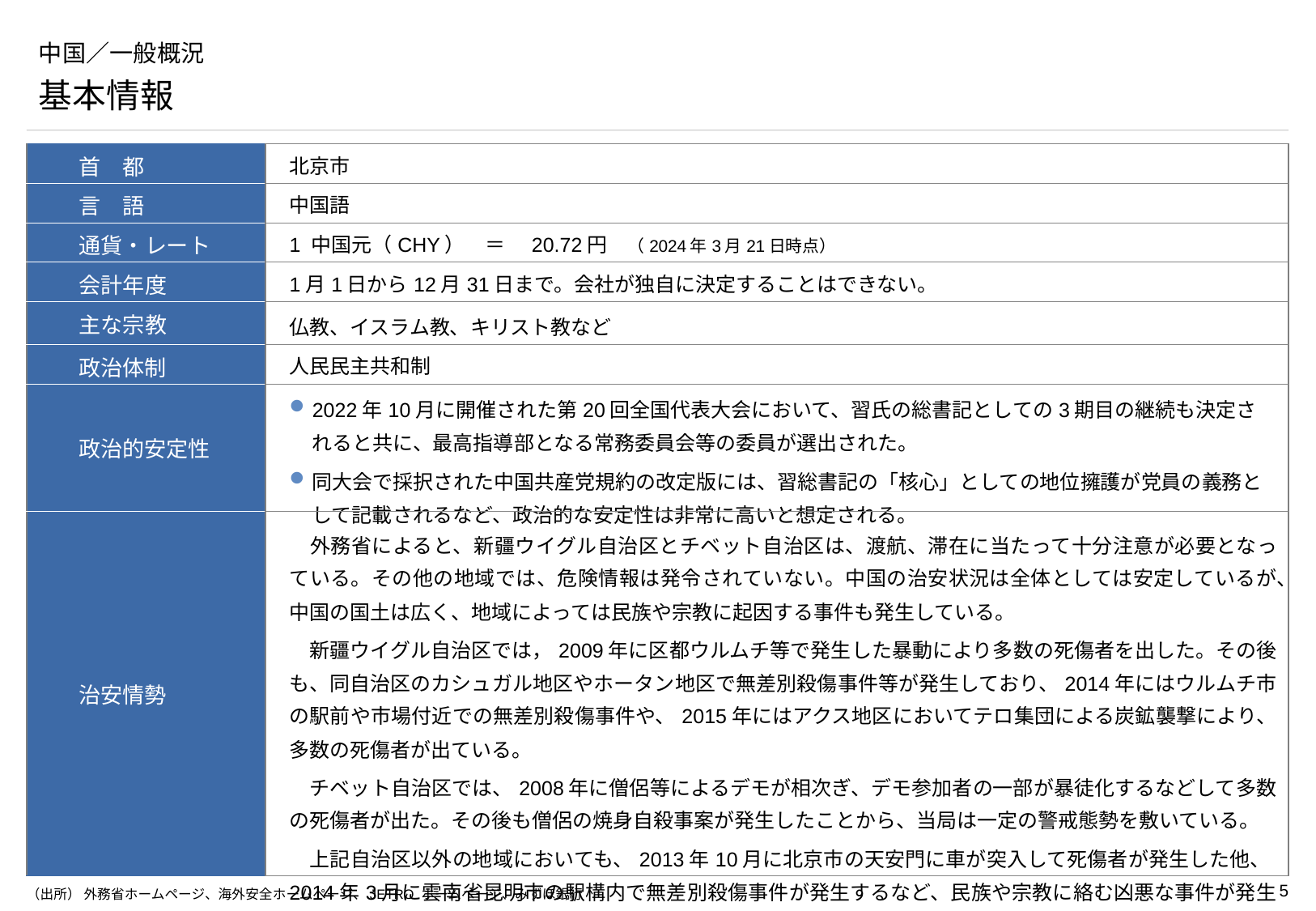

# 中国／一般概況
基本情報
| 首　都 | 北京市 |
| --- | --- |
| 言　語 | 中国語 |
| 通貨・レート | 1 中国元（CHY）　＝　20.72円　（2024年3月21日時点） |
| 会計年度 | 1月1日から12月31日まで。会社が独自に決定することはできない。 |
| 主な宗教 | 仏教、イスラム教、キリスト教など |
| 政治体制 | 人民民主共和制 |
| 政治的安定性 | 2022年10月に開催された第20回全国代表大会において、習氏の総書記としての3期目の継続も決定されると共に、最高指導部となる常務委員会等の委員が選出された。 同大会で採択された中国共産党規約の改定版には、習総書記の「核心」としての地位擁護が党員の義務として記載されるなど、政治的な安定性は非常に高いと想定される。 |
| 治安情勢 | 外務省によると、新疆ウイグル自治区とチベット自治区は、渡航、滞在に当たって十分注意が必要となっている。その他の地域では、危険情報は発令されていない。中国の治安状況は全体としては安定しているが、中国の国土は広く、地域によっては民族や宗教に起因する事件も発生している。 　新疆ウイグル自治区では，2009年に区都ウルムチ等で発生した暴動により多数の死傷者を出した。その後も、同自治区のカシュガル地区やホータン地区で無差別殺傷事件等が発生しており、2014年にはウルムチ市の駅前や市場付近での無差別殺傷事件や、2015年にはアクス地区においてテロ集団による炭鉱襲撃により、多数の死傷者が出ている。 　チベット自治区では、2008年に僧侶等によるデモが相次ぎ、デモ参加者の一部が暴徒化するなどして多数の死傷者が出た。その後も僧侶の焼身自殺事案が発生したことから、当局は一定の警戒態勢を敷いている。 　上記自治区以外の地域においても、2013年10月に北京市の天安門に車が突入して死傷者が発生した他、2014年3月に雲南省昆明市の駅構内で無差別殺傷事件が発生するなど、民族や宗教に絡む凶悪な事件が発生している。 |
（出所） 外務省ホームページ、海外安全ホームページ、JETRO ホームページ、みずほ銀行